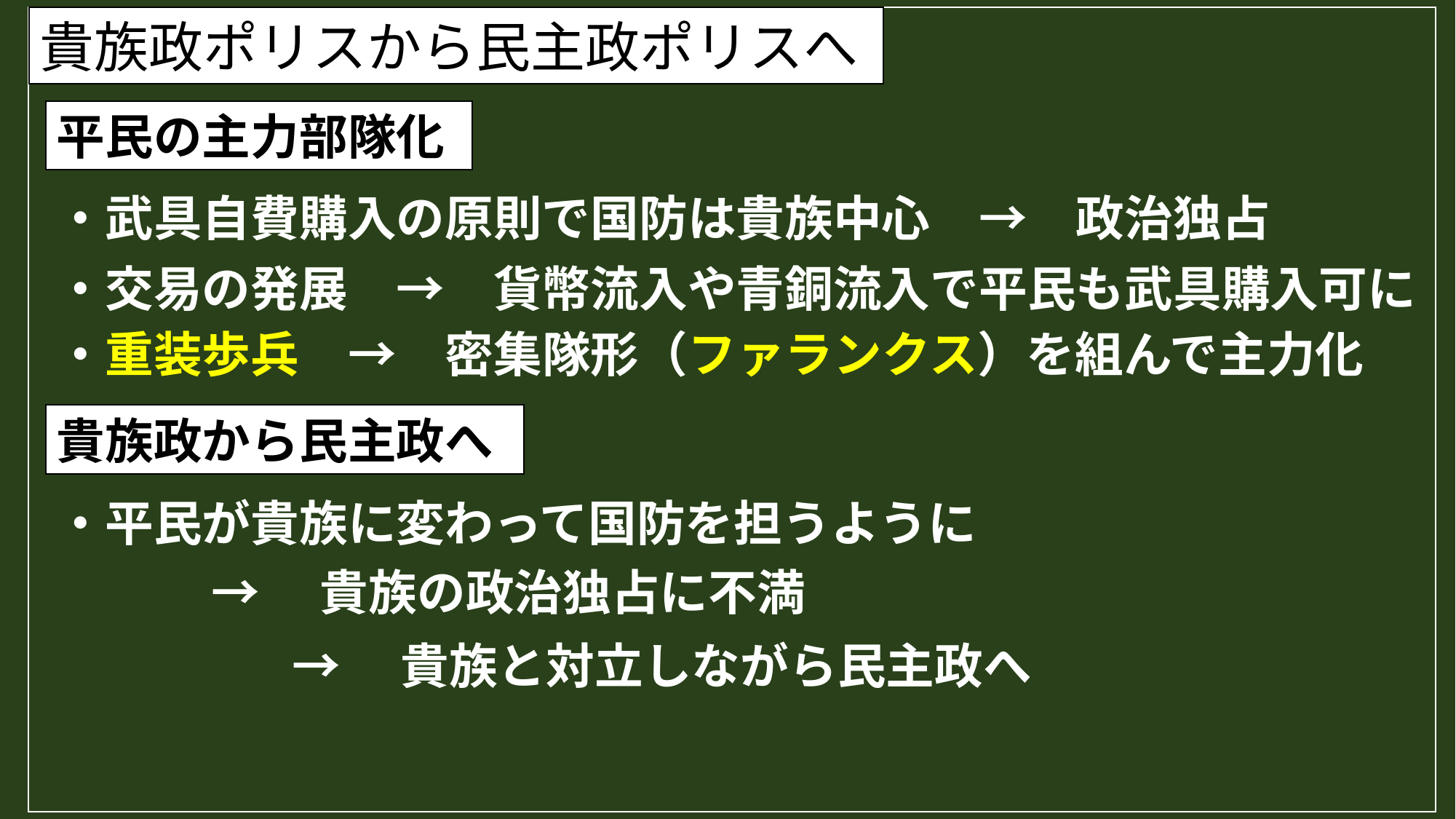

貴族政ポリスから民主政ポリスへ
平民の主力部隊化
・武具自費購入の原則で国防は貴族中心　→　政治独占
・交易の発展　→　貨幣流入や青銅流入で平民も武具購入可に
・重装歩兵　→　密集隊形（ファランクス）を組んで主力化
貴族政から民主政へ
・平民が貴族に変わって国防を担うように
→　貴族の政治独占に不満
→　貴族と対立しながら民主政へ